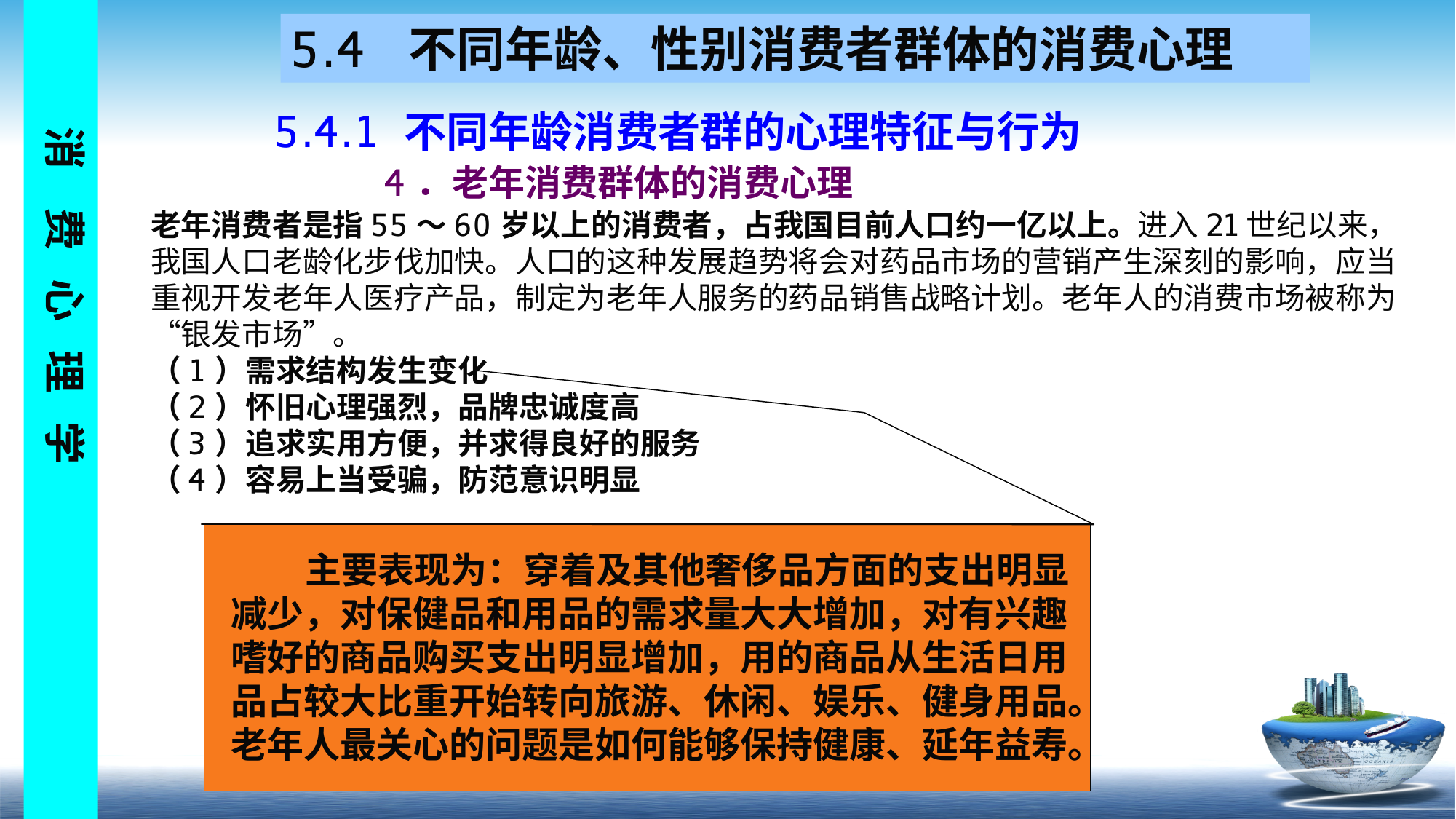

5.4  不同年龄、性别消费者群体的消费心理
5.4.1 不同年龄消费者群的心理特征与行为

4．老年消费群体的消费心理
老年消费者是指55～60岁以上的消费者，占我国目前人口约一亿以上。进入21世纪以来，我国人口老龄化步伐加快。人口的这种发展趋势将会对药品市场的营销产生深刻的影响，应当重视开发老年人医疗产品，制定为老年人服务的药品销售战略计划。老年人的消费市场被称为“银发市场”。
（1）需求结构发生变化
（2）怀旧心理强烈，品牌忠诚度高
（3）追求实用方便，并求得良好的服务
（4）容易上当受骗，防范意识明显

        主要表现为：穿着及其他奢侈品方面的支出明显
减少，对保健品和用品的需求量大大增加，对有兴趣
嗜好的商品购买支出明显增加，用的商品从生活日用
品占较大比重开始转向旅游、休闲、娱乐、健身用品。
老年人最关心的问题是如何能够保持健康、延年益寿。